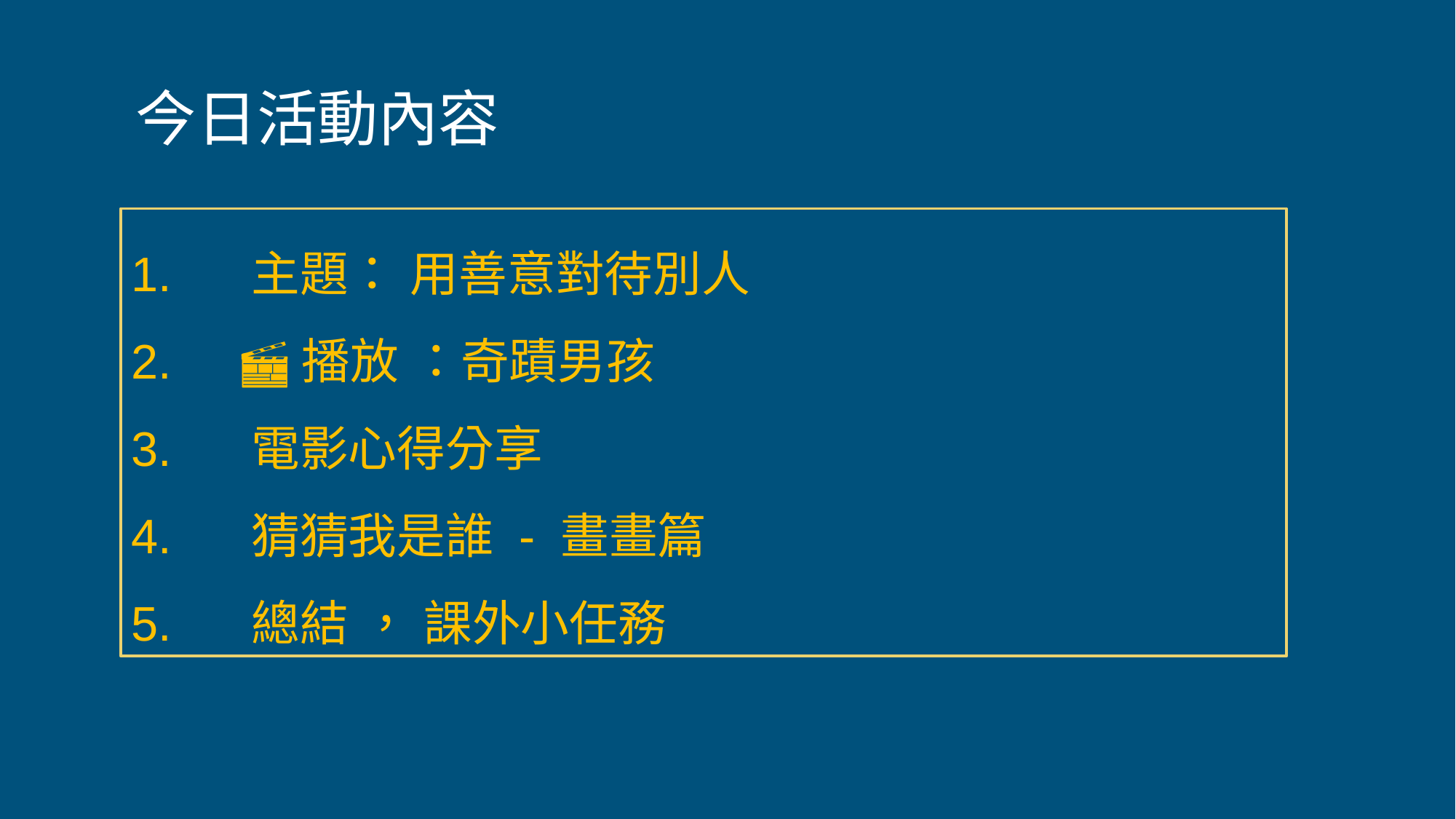

# 今日活動內容
     主題： 用善意對待別人
     🎬播放 ：奇蹟男孩
     電影心得分享
     猜猜我是誰 - 畫畫篇總部控制心
     總結 ， 課外小任務